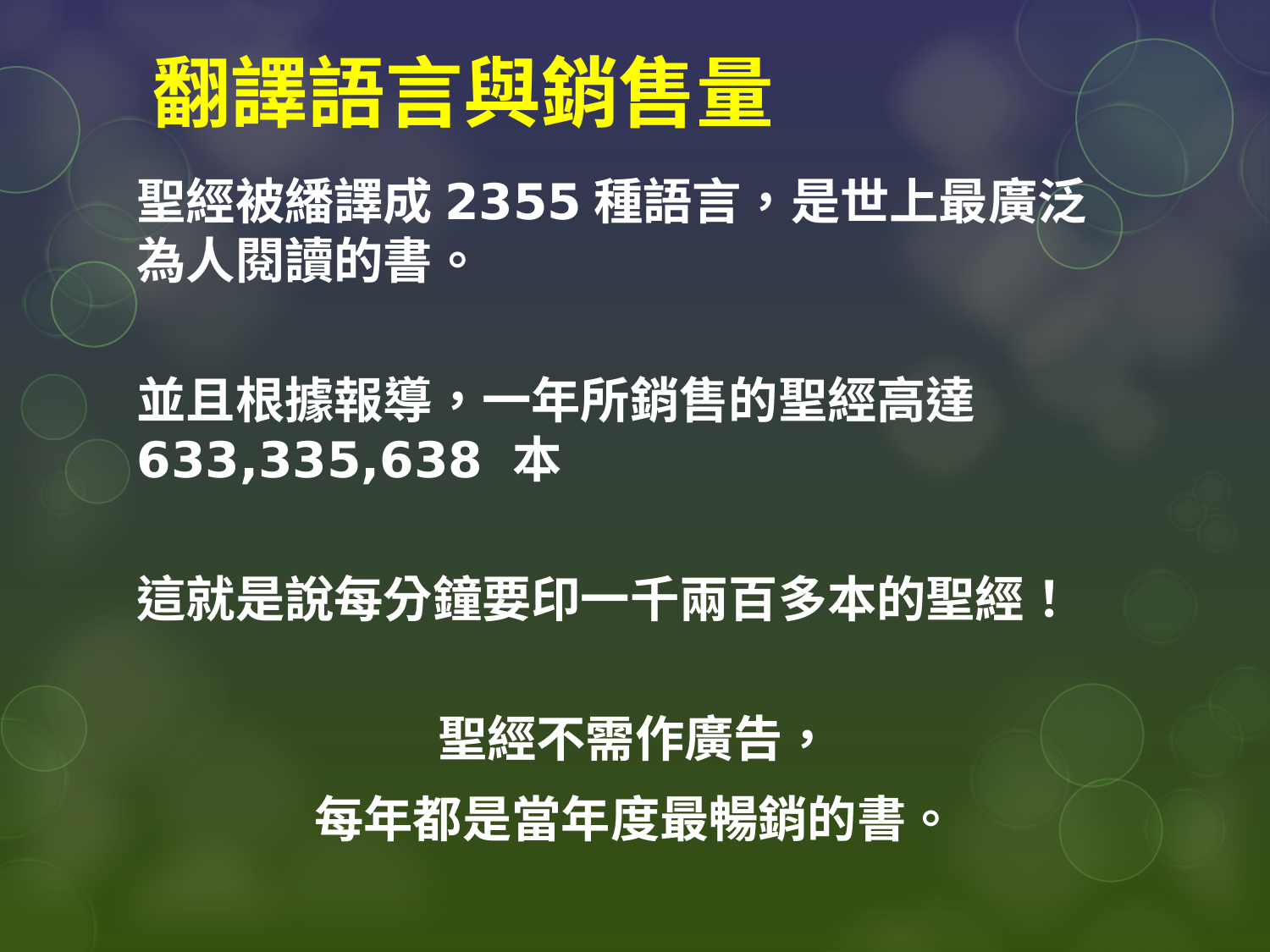

# 翻譯語言與銷售量
聖經被繙譯成2355種語言，是世上最廣泛為人閱讀的書。

並且根據報導，一年所銷售的聖經高達 633,335,638 本

這就是說每分鐘要印一千兩百多本的聖經！

聖經不需作廣告，
每年都是當年度最暢銷的書。